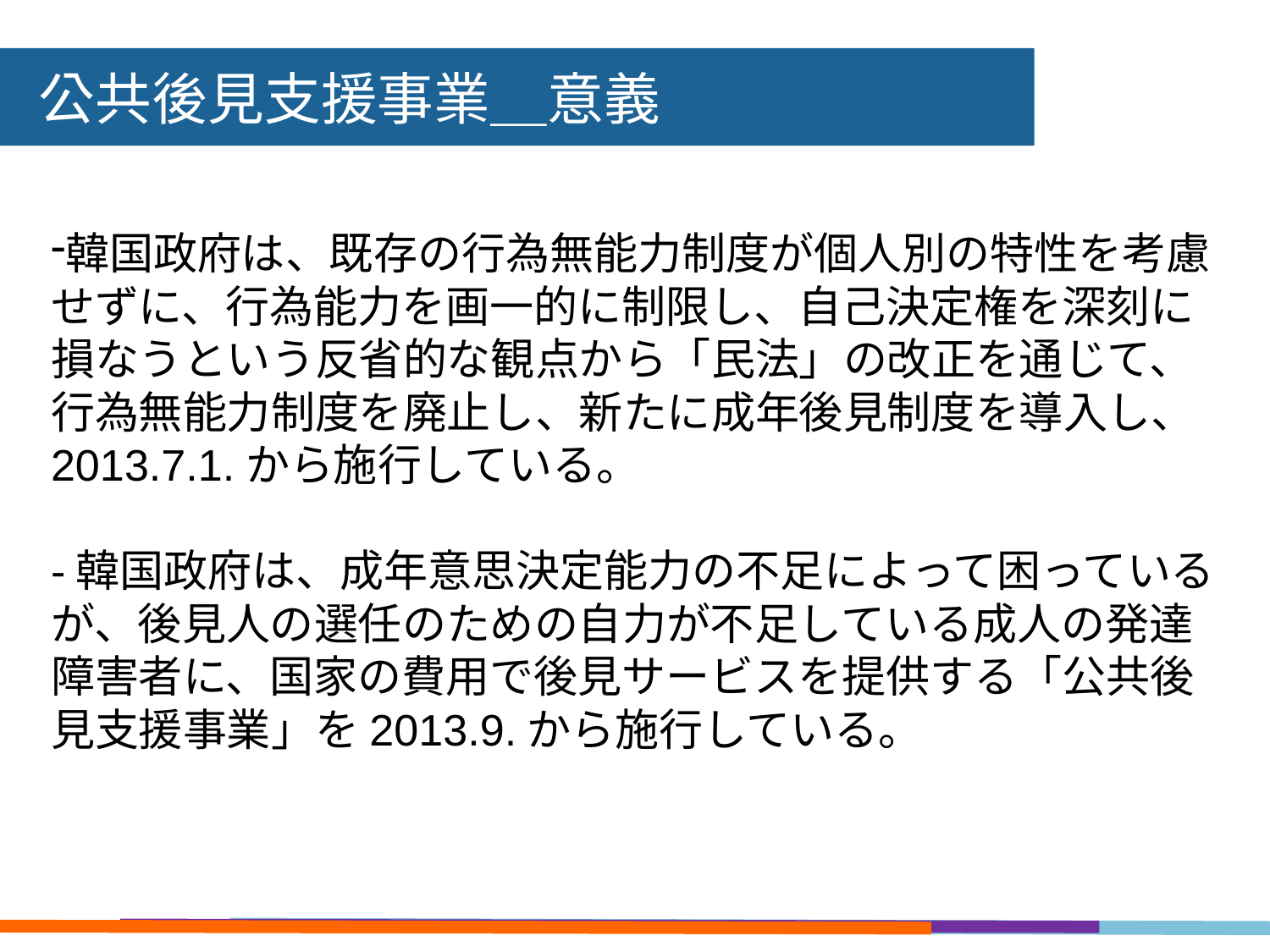

Ⅲ. 공공후견지원사업
 公共後見支援事業＿意義
韓国政府は、既存の行為無能力制度が個人別の特性を考慮せずに、行為能力を画一的に制限し、自己決定権を深刻に損なうという反省的な観点から「民法」の改正を通じて、行為無能力制度を廃止し、新たに成年後見制度を導入し、2013.7.1.から施行している。

-韓国政府は、成年意思決定能力の不足によって困っているが、後見人の選任のための自力が不足している成人の発達障害者に、国家の費用で後見サービスを提供する「公共後見支援事業」を2013.9.から施行している。